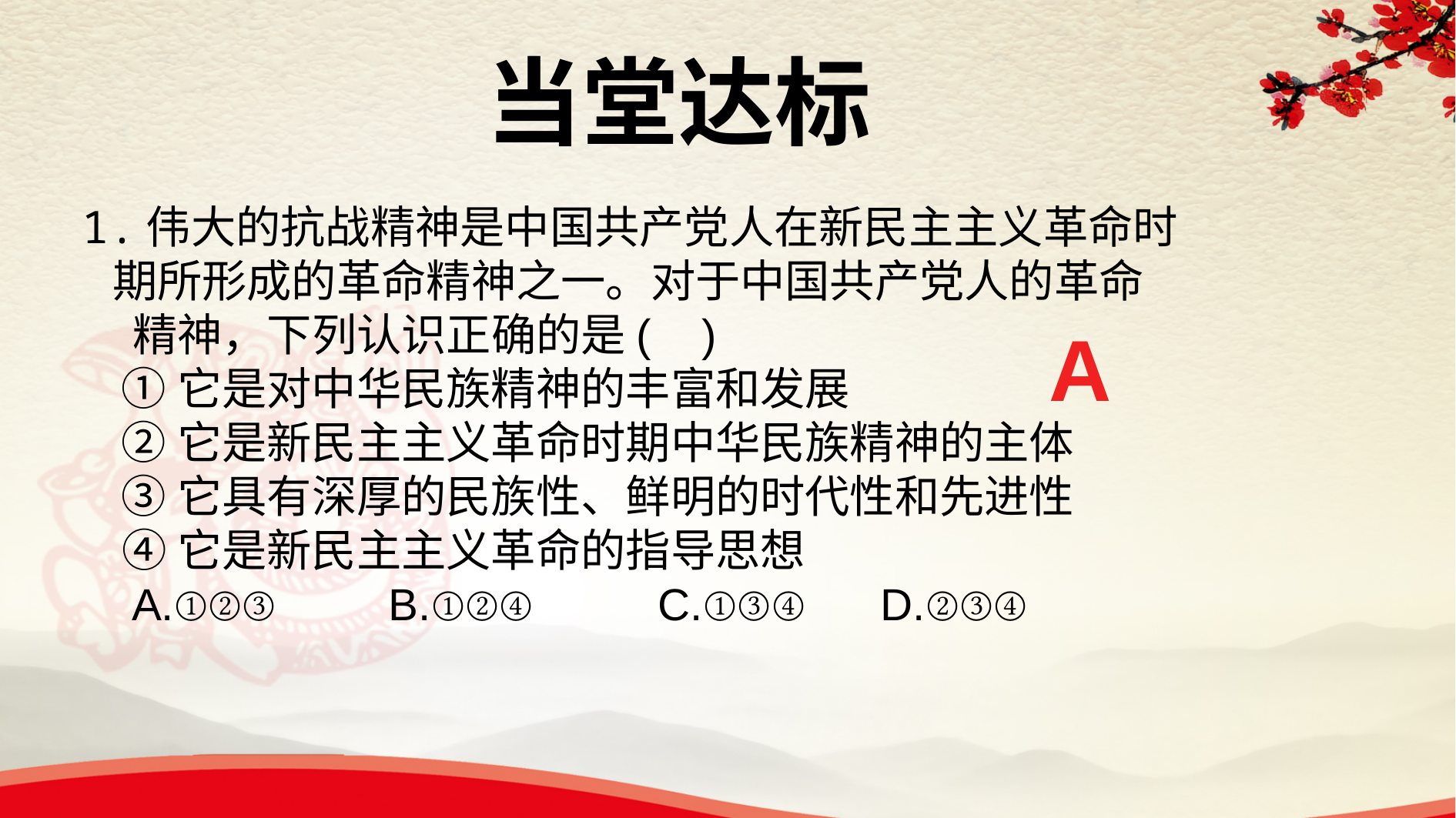

当堂达标
1.伟大的抗战精神是中国共产党人在新民主主义革命时
  期所形成的革命精神之一。对于中国共产党人的革命
    精神，下列认识正确的是(    )
    ①它是对中华民族精神的丰富和发展
    ②它是新民主主义革命时期中华民族精神的主体
    ③它具有深厚的民族性、鲜明的时代性和先进性
    ④它是新民主主义革命的指导思想
    A.①②③         B.①②④          C.①③④      D.②③④
A